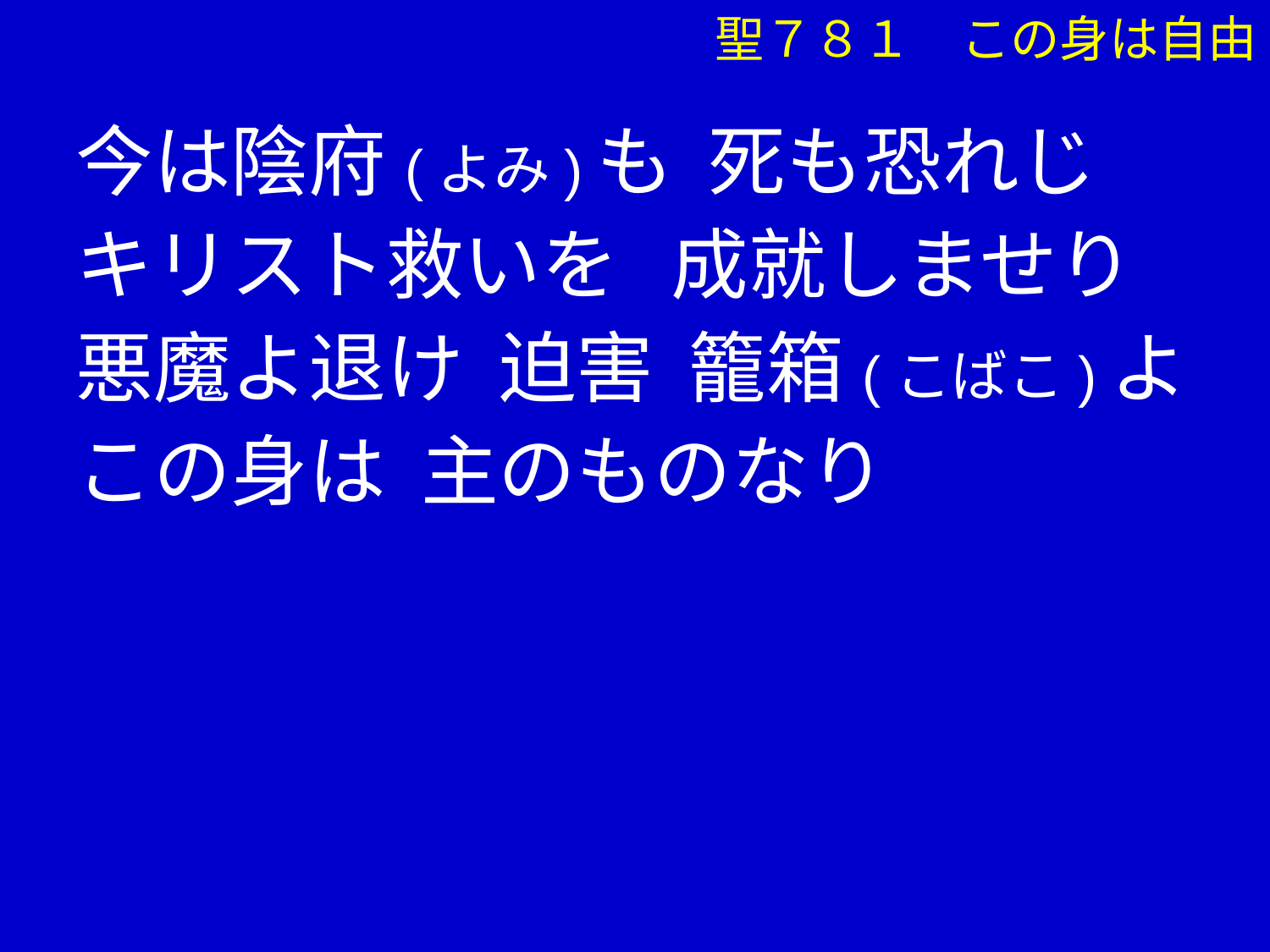

聖７８１　この身は自由
   今は陰府(よみ)も  死も恐れじ
   キリスト救いを   成就しませり
   悪魔よ退け  迫害  籠箱(こばこ)よ
   この身は  主のものなり